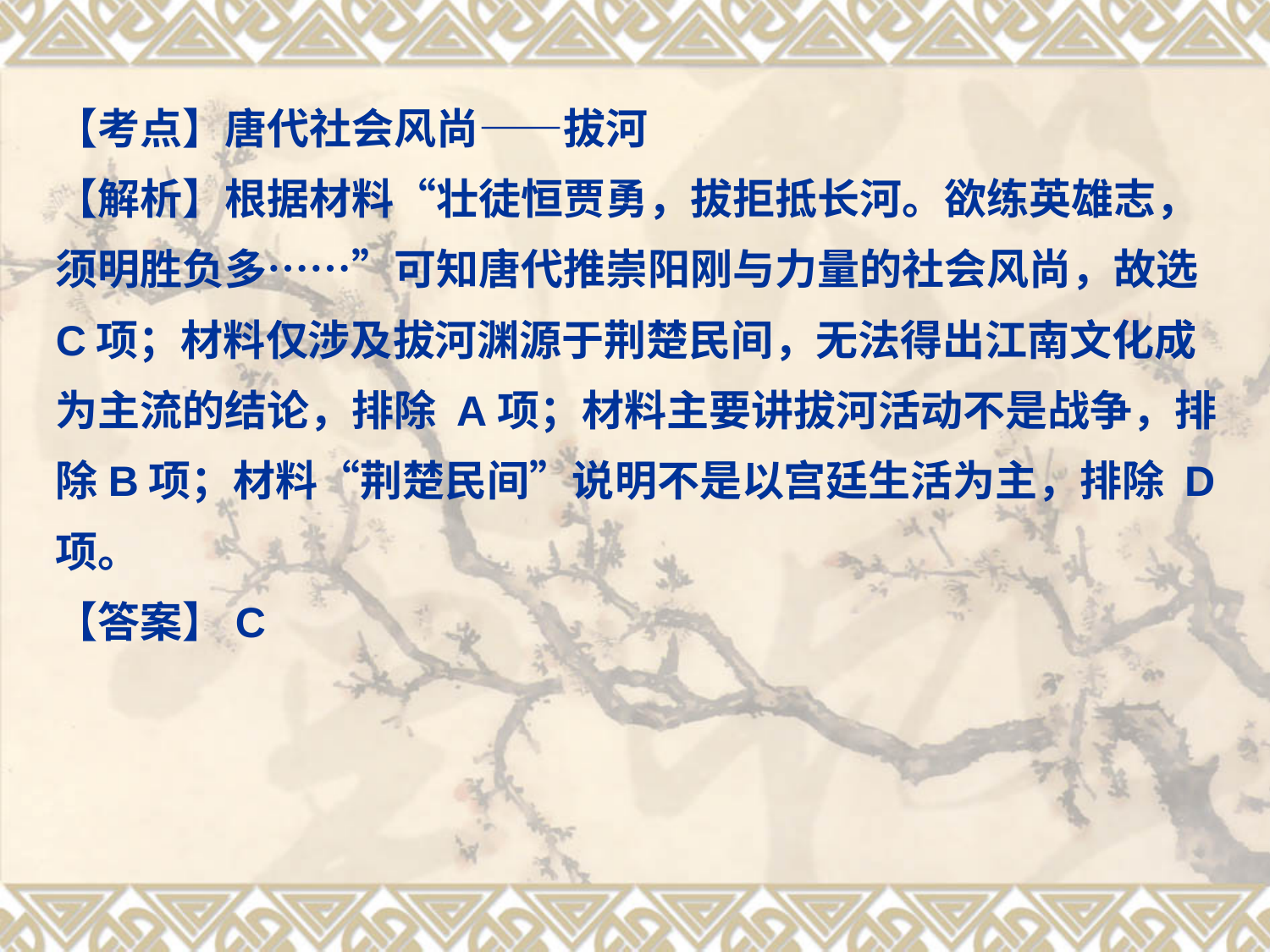

【考点】唐代社会风尚——拔河
【解析】根据材料“壮徒恒贾勇，拔拒抵长河。欲练英雄志，须明胜负多……”可知唐代推崇阳刚与力量的社会风尚，故选 C项；材料仅涉及拔河渊源于荆楚民间，无法得出江南文化成为主流的结论，排除 A项；材料主要讲拔河活动不是战争，排除B项；材料“荆楚民间”说明不是以宫廷生活为主，排除 D项。
【答案】C